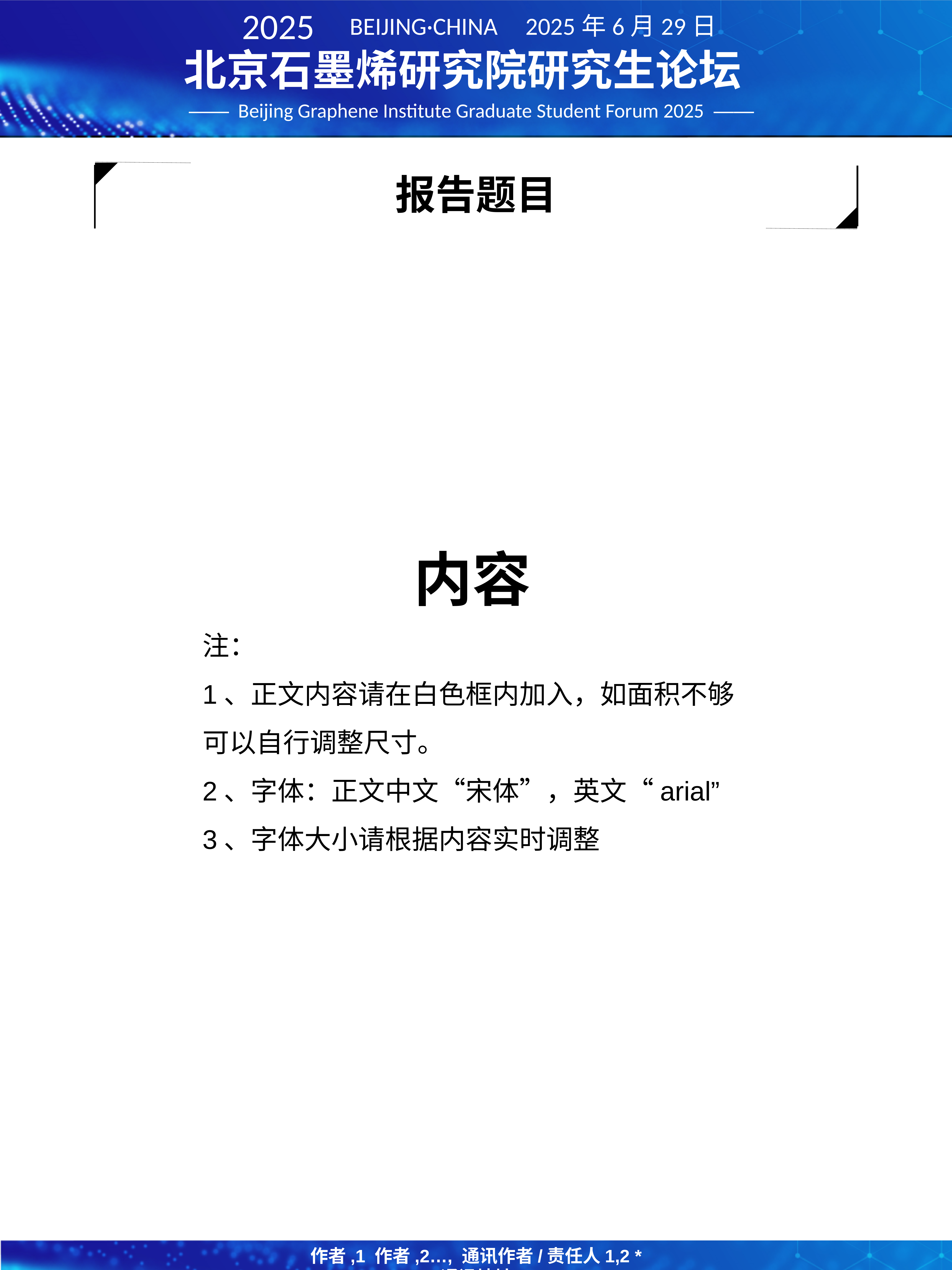

报告题目
内容
注：
1、正文内容请在白色框内加入，如面积不够可以自行调整尺寸。
2、字体：正文中文“宋体”，英文“arial”
3、字体大小请根据内容实时调整

作者,1 作者,2…, 通讯作者/责任人1,2 *
1 通讯地址 1
2 通讯地址 2
* 第一作者或通讯作者邮箱: 作者@xxx.xxx